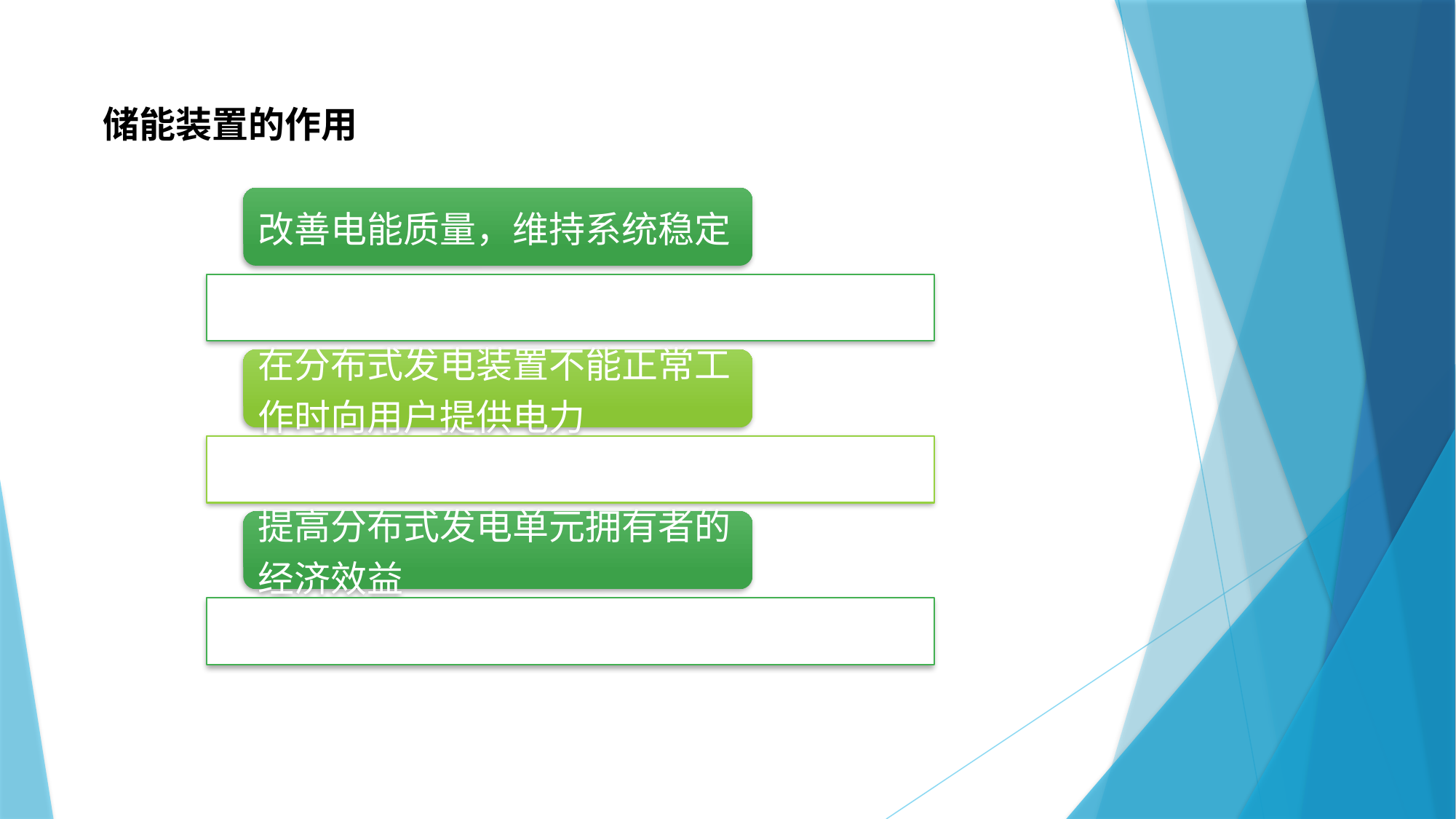

#
储能装置的作用
改善电能质量，维持系统稳定
在分布式发电装置不能正常工作时向用户提供电力
提高分布式发电单元拥有者的经济效益